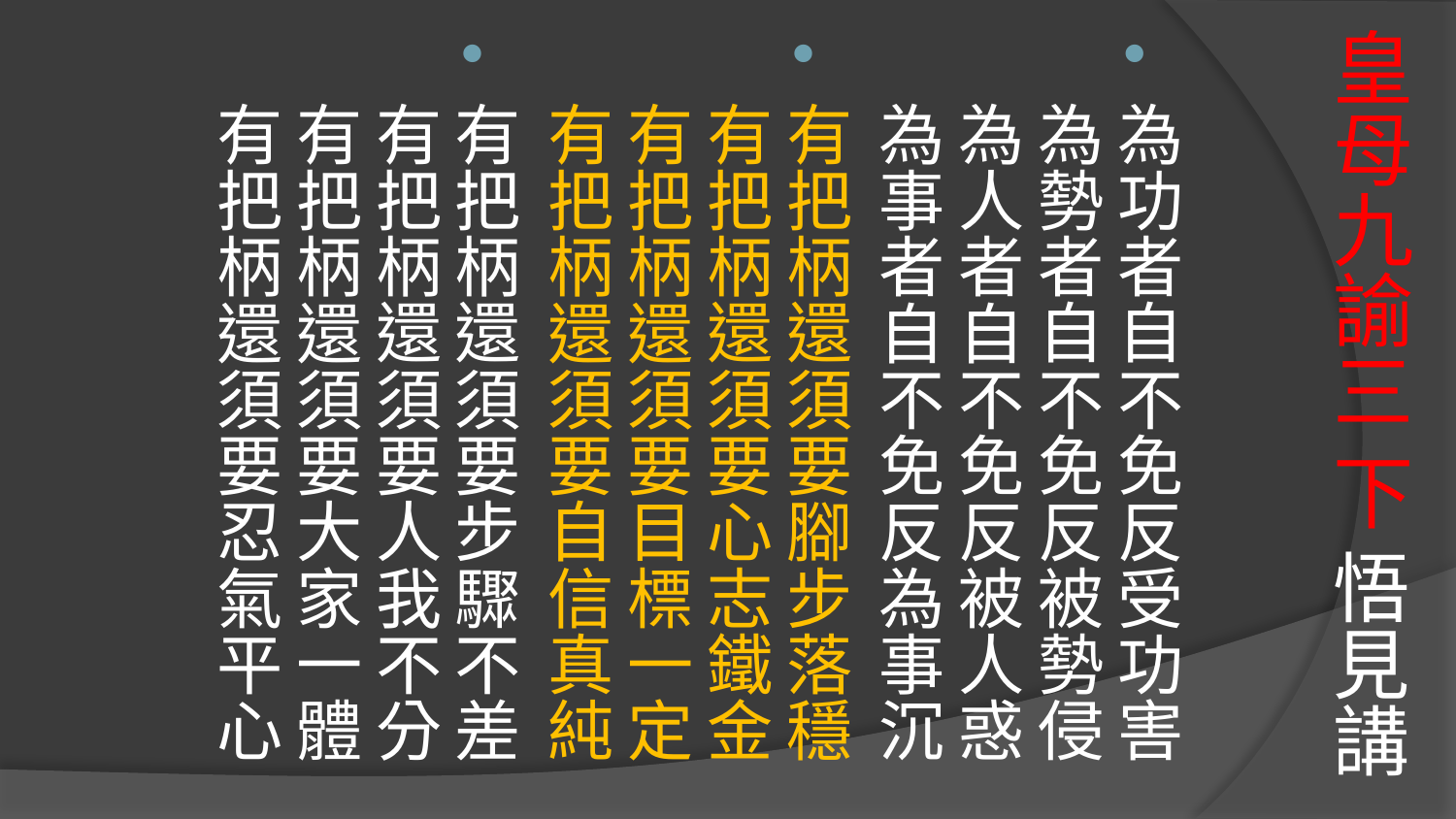

# 皇母九諭三 下 悟見講
為功者自不免反受功害 為勢者自不免反被勢侵
為人者自不免反被人惑為事者自不免反為事沉
有把柄還須要腳步落穩有把柄還須要心志鐵金
有把柄還須要目標一定有把柄還須要自信真純
有把柄還須要步驟不差有把柄還須要人我不分
有把柄還須要大家一體有把柄還須要忍氣平心